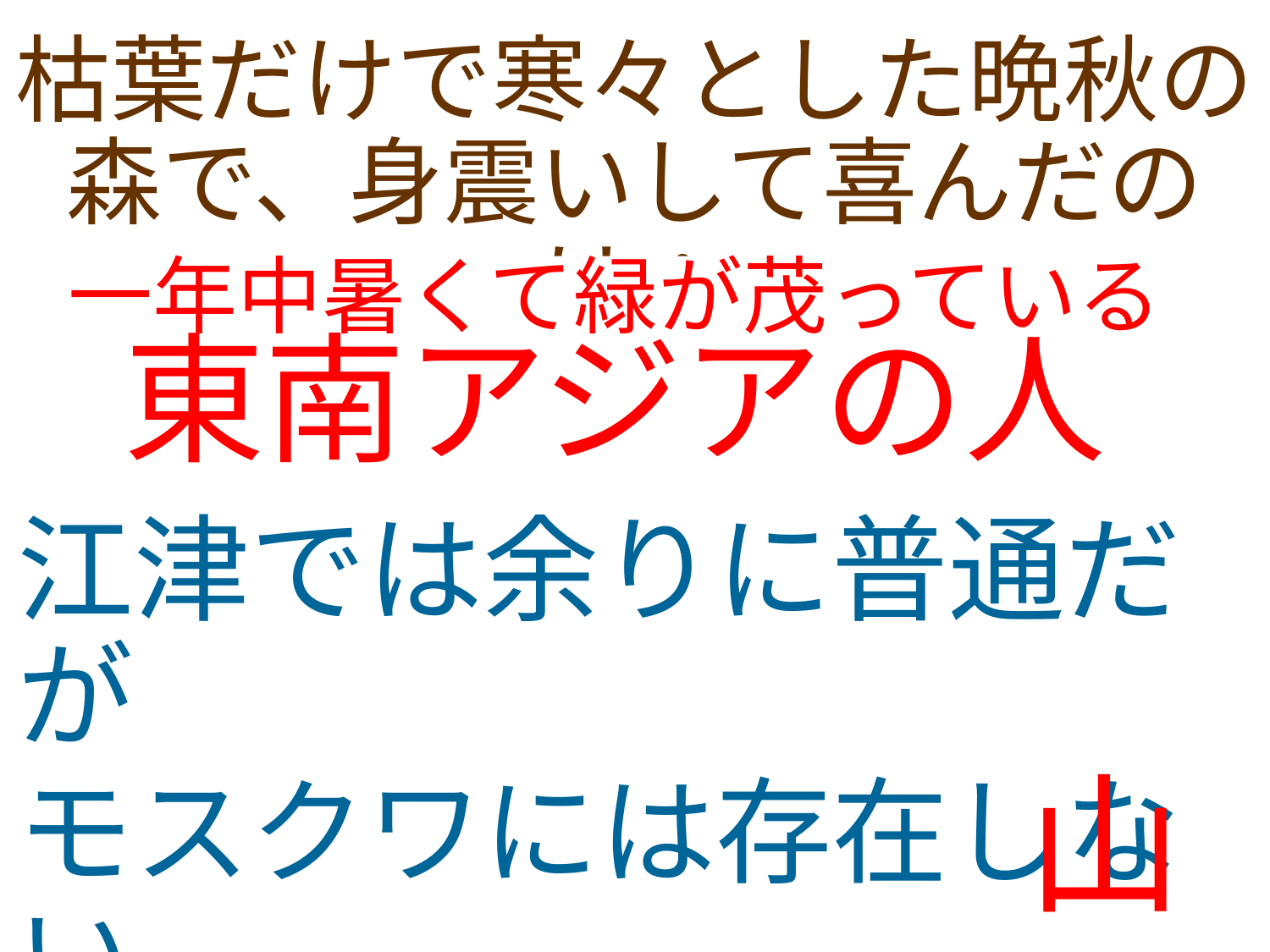

枯葉だけで寒々とした晩秋の森で、身震いして喜んだのは：

一年中暑くて緑が茂っている
東南アジアの人
江津では余りに普通だが
モスクワには存在しない
自然の景色は： 海と
山